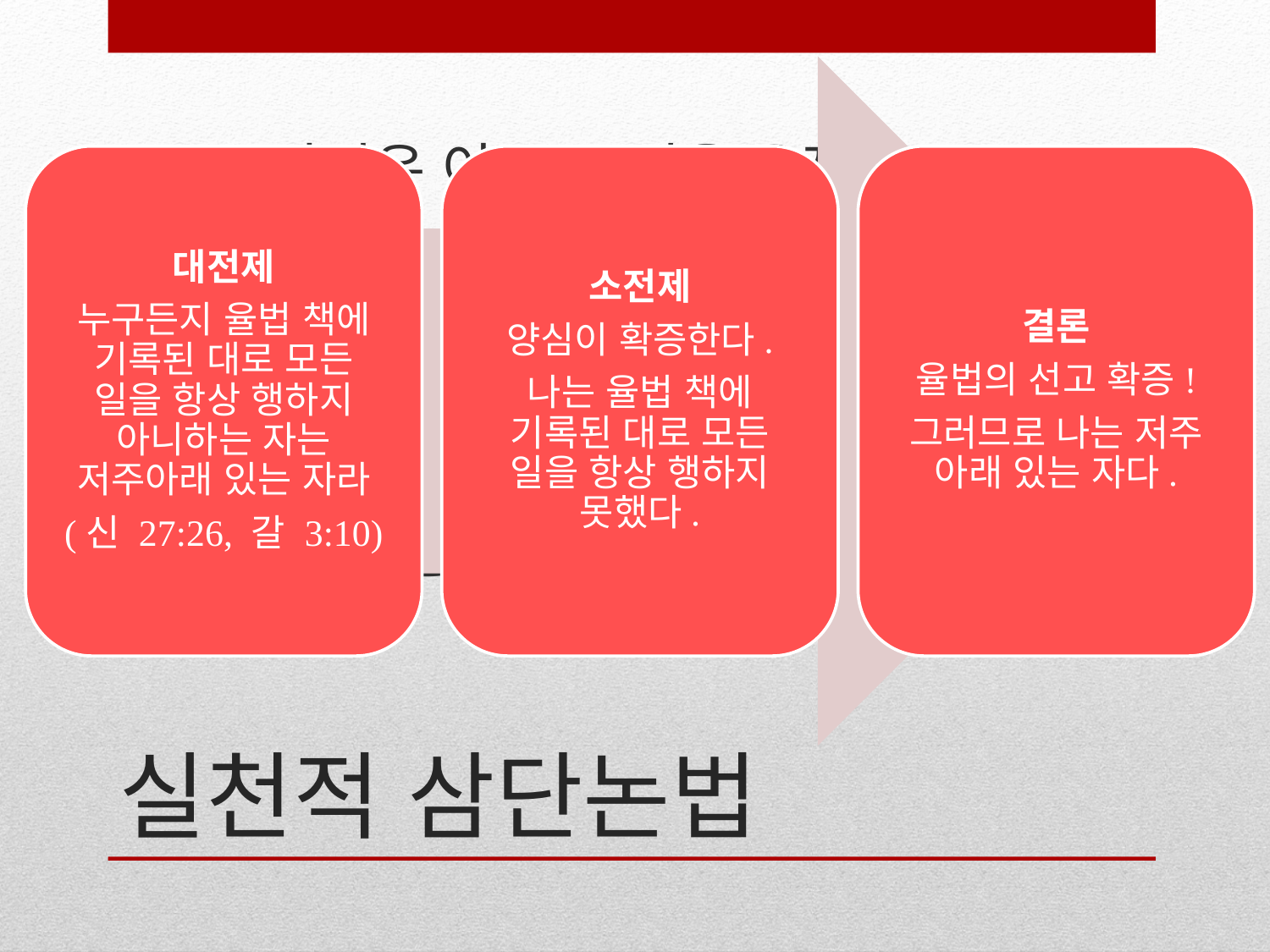

5문: 당신은 이 모든 것을 온전히
        지킬 수 있습니까?
  답: 아닙니다.
        나에게는 본성적으로
        하나님과 이웃을 미워하는 성향이
        있습니다.
대전제
누구든지 율법 책에 기록된 대로 모든 일을 항상 행하지 아니하는 자는 저주아래 있는 자라
(신 27:26, 갈 3:10)
소전제
양심이 확증한다.
나는 율법 책에 기록된 대로 모든 일을 항상 행하지 못했다.
결론
율법의 선고 확증!
그러므로 나는 저주 아래 있는 자다.
# 실천적 삼단논법